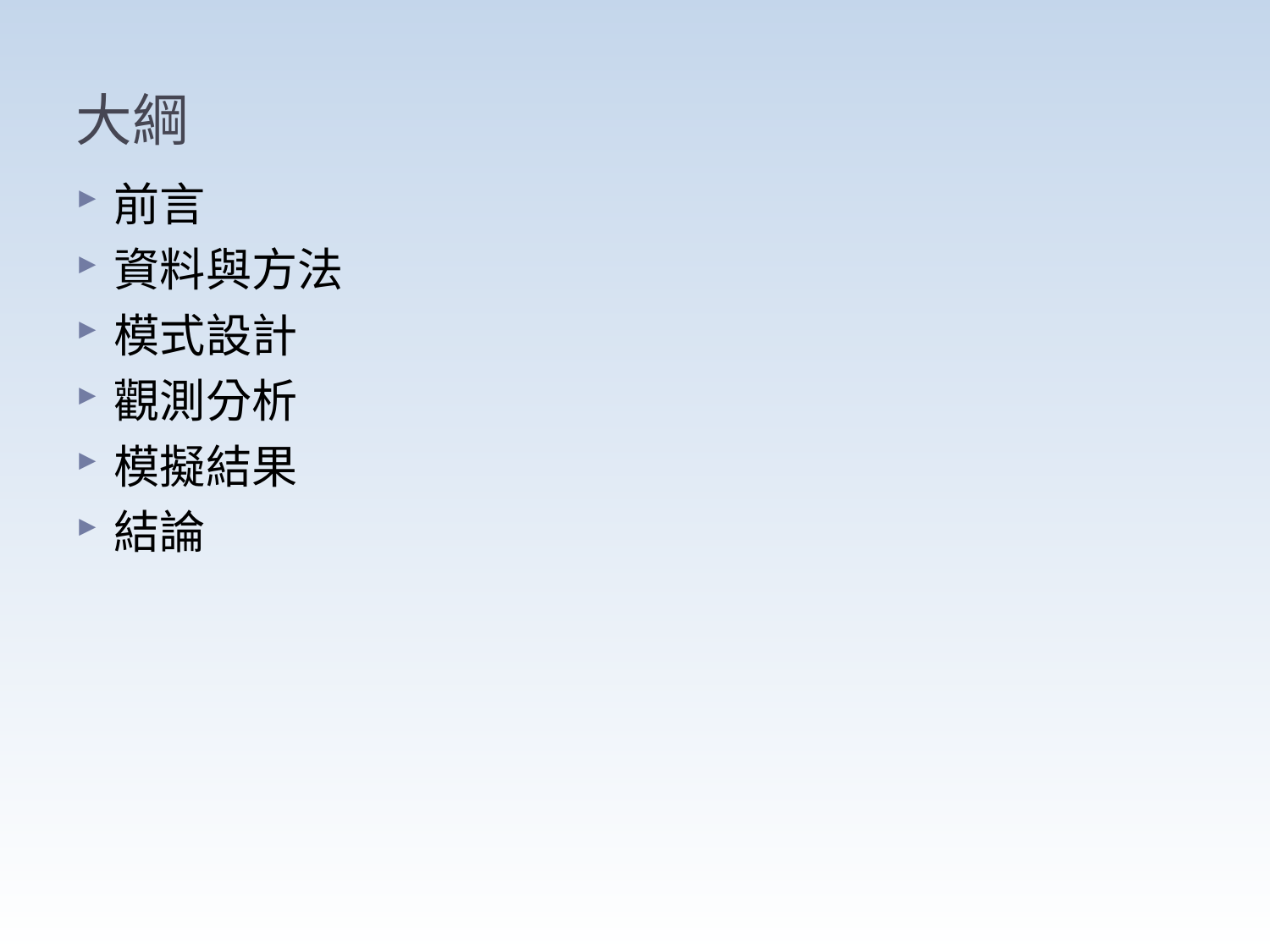

# 大綱
前言
資料與方法
模式設計
觀測分析
模擬結果
結論